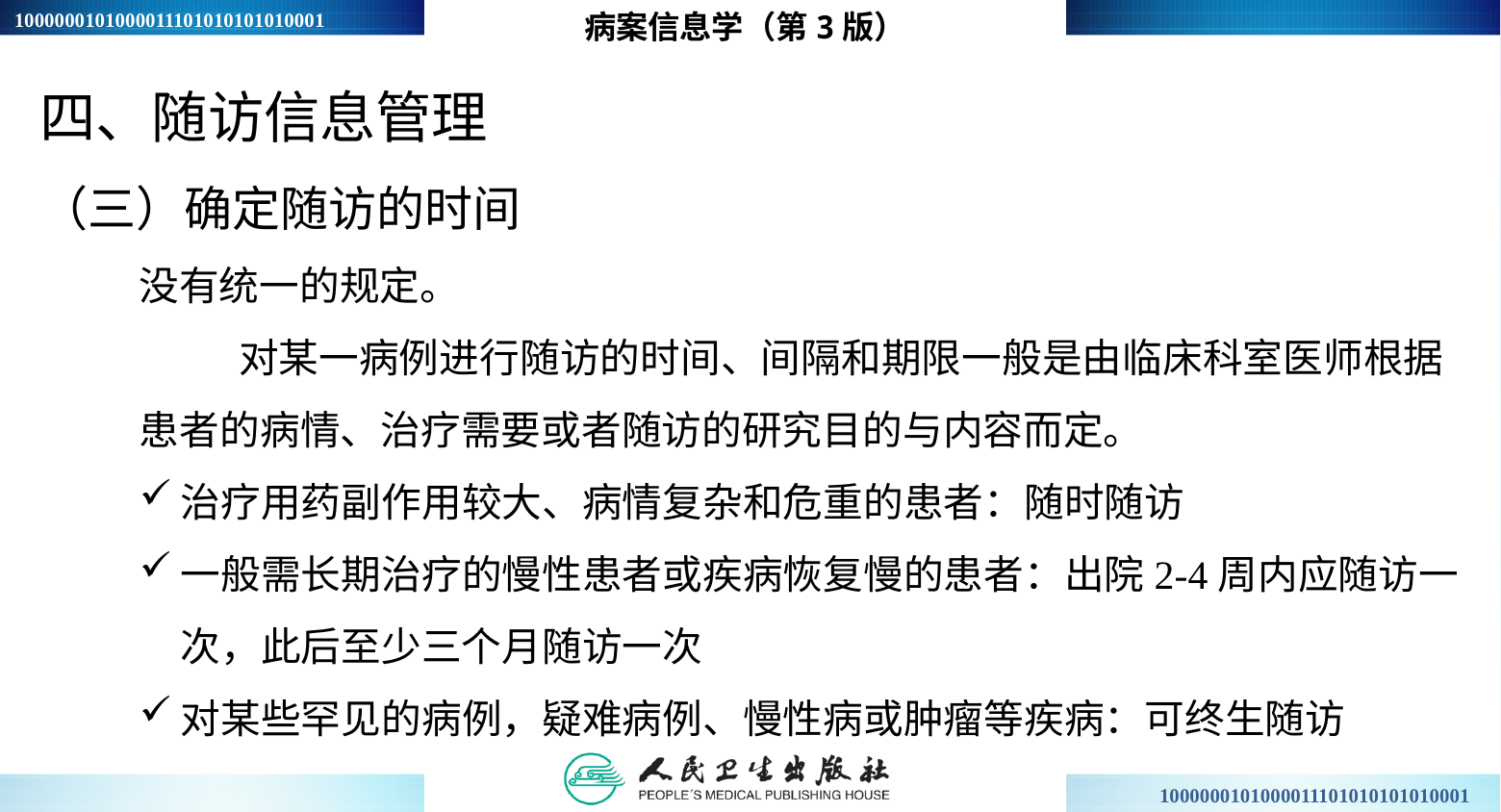

病案信息学（第3版）
四、随访信息管理
（三）确定随访的时间
没有统一的规定。
对某一病例进行随访的时间、间隔和期限一般是由临床科室医师根据患者的病情、治疗需要或者随访的研究目的与内容而定。
治疗用药副作用较大、病情复杂和危重的患者：随时随访
一般需长期治疗的慢性患者或疾病恢复慢的患者：出院2-4周内应随访一次，此后至少三个月随访一次
对某些罕见的病例，疑难病例、慢性病或肿瘤等疾病：可终生随访